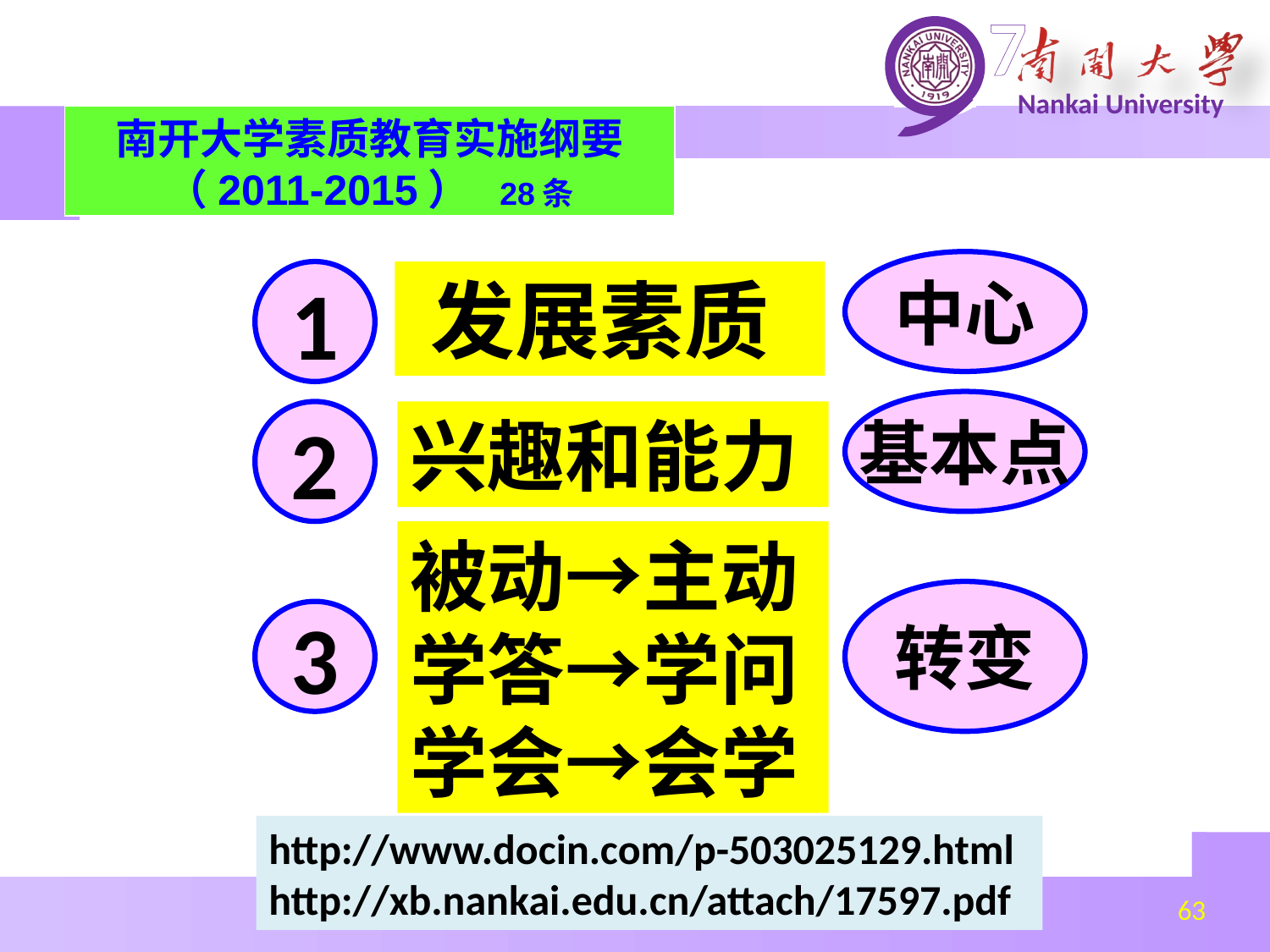

南开大学素质教育实施纲要
（2011-2015）  28条
中心
1
发展素质
基本点
2
兴趣和能力
被动→主动
学答→学问
学会→会学
转变
3
http://www.docin.com/p-503025129.html
http://xb.nankai.edu.cn/attach/17597.pdf